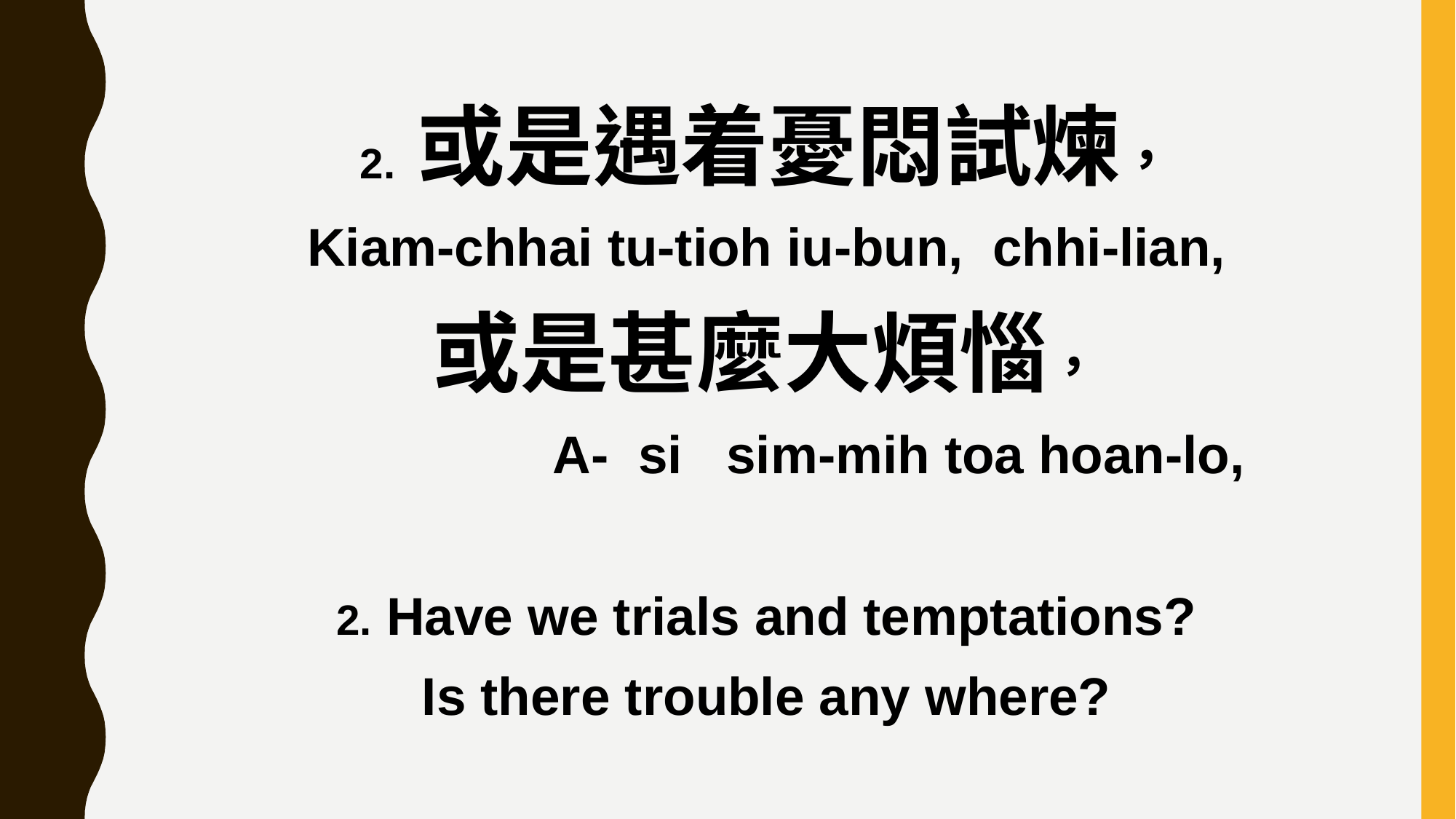

2. 或是遇着憂悶試煉，
Kiam-chhai tu-tioh iu-bun,  chhi-lian,
或是甚麼大煩惱，
                             A-  si   sim-mih toa hoan-lo,

2. Have we trials and temptations?
Is there trouble any where?